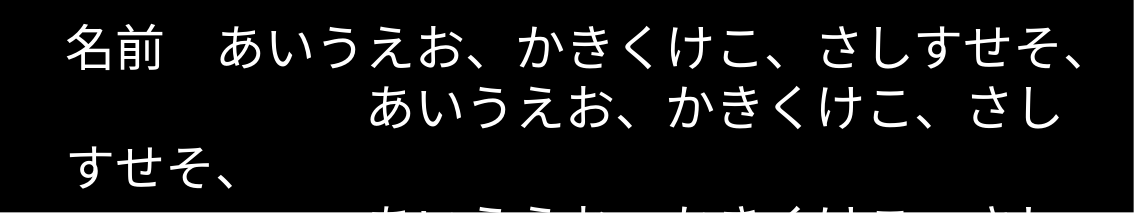

ライブ画面
手話通訳
（パフォーマンス中は
ありません）
名前	あいうえお、かきくけこ、さしすせそ、
		あいうえお、かきくけこ、さしすせそ、
		あいうえお、かきくけこ、さしすせそ